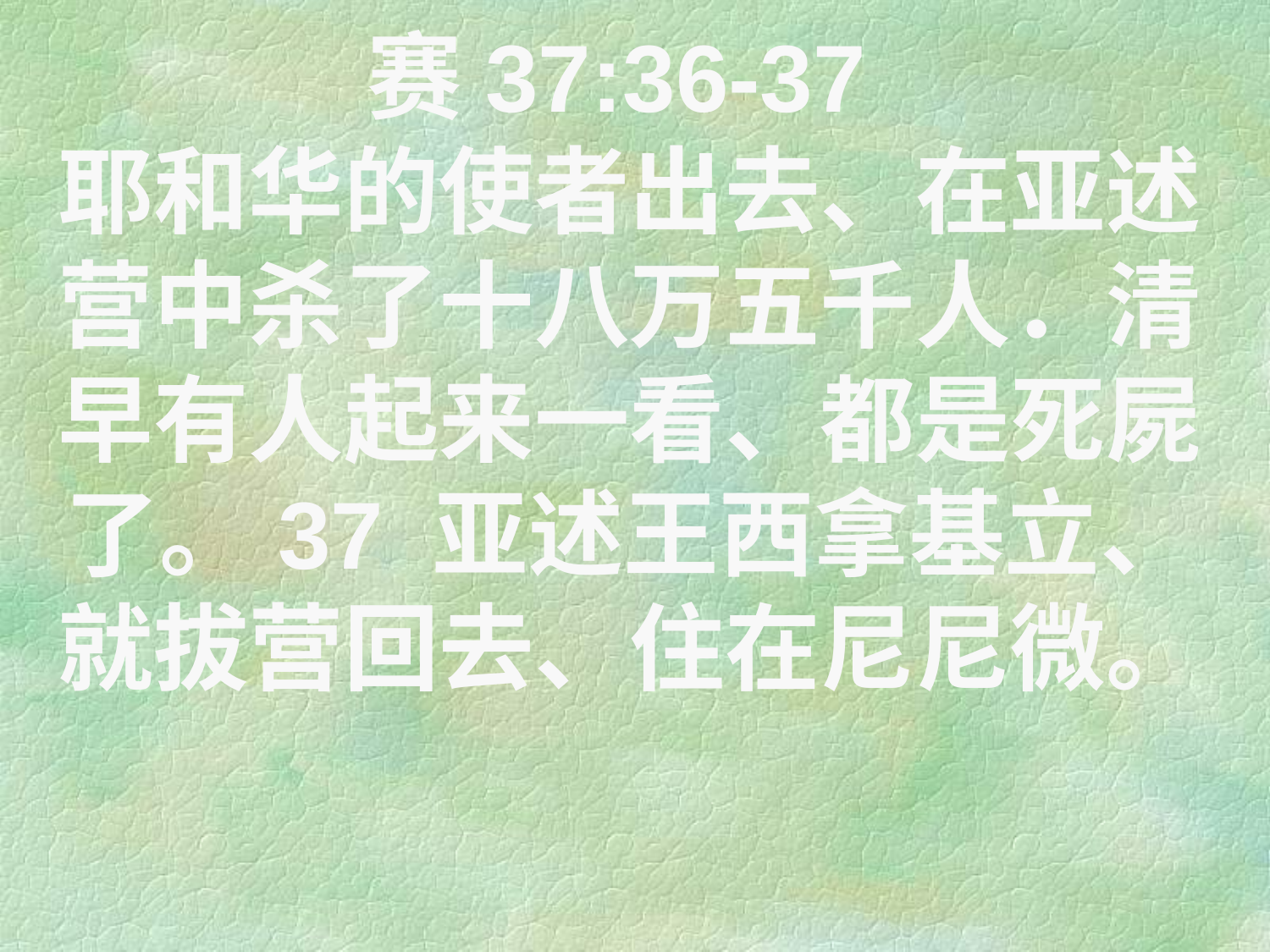

赛37:36-37
耶和华的使者出去、在亚述营中杀了十八万五千人．清早有人起来一看、都是死屍了。37 亚述王西拿基立、就拔营回去、住在尼尼微。